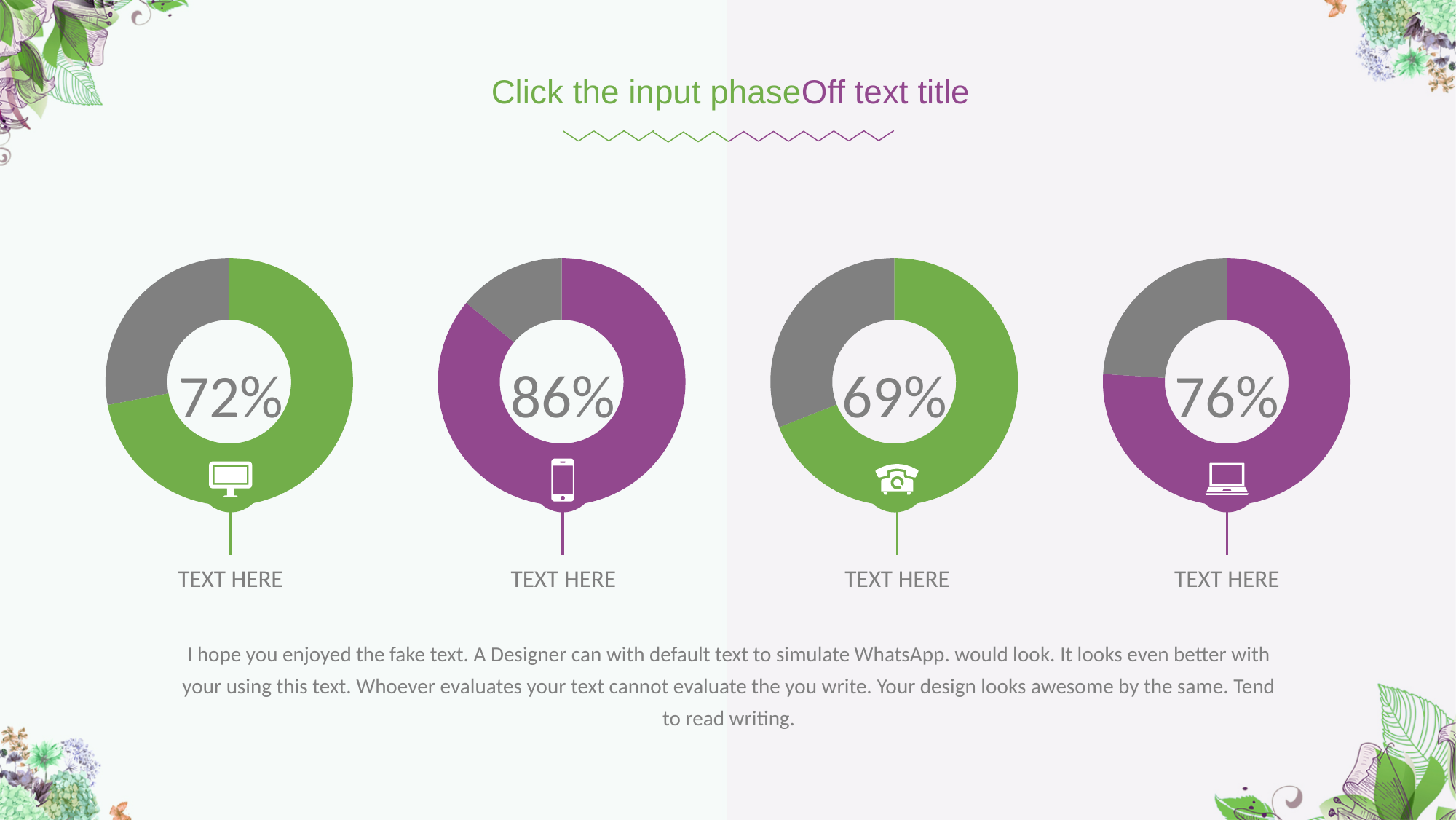

Click the input phaseOff text title

### Chart

| Category | 销售额 |
|---|---|
| 第一季度 | 7.2 |
| 第二季度 | 2.8 |

### Chart

| Category | 销售额 |
|---|---|
| 第一季度 | 8.6 |
| 第二季度 | 1.4 |

### Chart

| Category | 销售额 |
|---|---|
| 第一季度 | 6.9 |
| 第二季度 | 3.1 |

### Chart

| Category | 销售额 |
|---|---|
| 第一季度 | 7.6 |
| 第二季度 | 2.4 |
72%
86%
69%
76%

TEXT HERE
TEXT HERE
TEXT HERE
TEXT HERE
I hope you enjoyed the fake text. A Designer can with default text to simulate WhatsApp. would look. It looks even better with your using this text. Whoever evaluates your text cannot evaluate the you write. Your design looks awesome by the same. Tend to read writing.